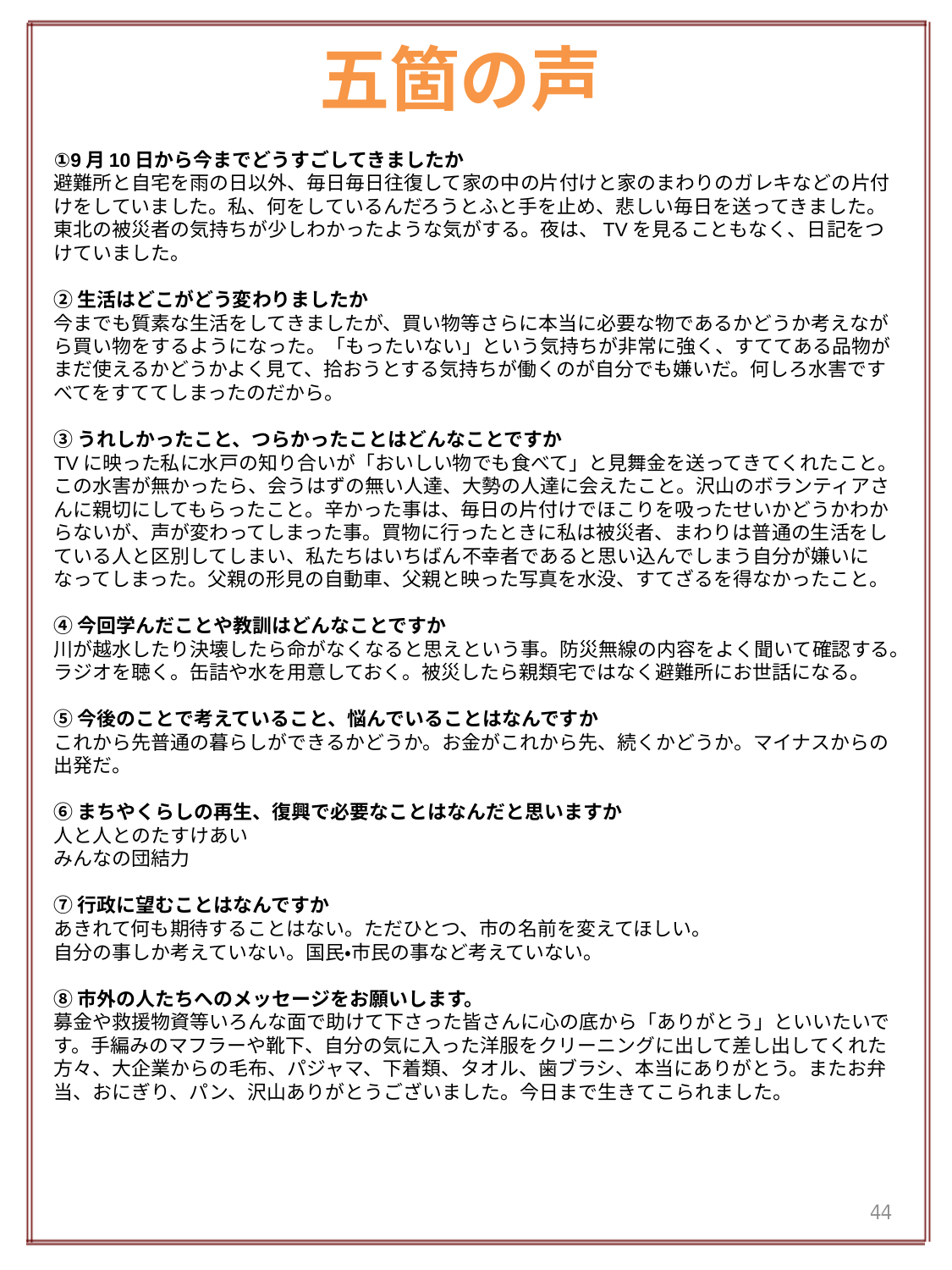

# 五箇の声
①9月10日から今までどうすごしてきましたか
避難所と自宅を雨の日以外、毎日毎日往復して家の中の片付けと家のまわりのガレキなどの片付けをしていました。私、何をしているんだろうとふと手を止め、悲しい毎日を送ってきました。東北の被災者の気持ちが少しわかったような気がする。夜は、TVを見ることもなく、日記をつけていました。

②生活はどこがどう変わりましたか
今までも質素な生活をしてきましたが、買い物等さらに本当に必要な物であるかどうか考えながら買い物をするようになった。「もったいない」という気持ちが非常に強く、すててある品物がまだ使えるかどうかよく見て、拾おうとする気持ちが働くのが自分でも嫌いだ。何しろ水害ですべてをすててしまったのだから。

③うれしかったこと、つらかったことはどんなことですか
TVに映った私に水戸の知り合いが「おいしい物でも食べて」と見舞金を送ってきてくれたこと。この水害が無かったら、会うはずの無い人達、大勢の人達に会えたこと。沢山のボランティアさんに親切にしてもらったこと。辛かった事は、毎日の片付けでほこりを吸ったせいかどうかわからないが、声が変わってしまった事。買物に行ったときに私は被災者、まわりは普通の生活をしている人と区別してしまい、私たちはいちばん不幸者であると思い込んでしまう自分が嫌いになってしまった。父親の形見の自動車、父親と映った写真を水没、すてざるを得なかったこと。

④今回学んだことや教訓はどんなことですか
川が越水したり決壊したら命がなくなると思えという事。防災無線の内容をよく聞いて確認する。ラジオを聴く。缶詰や水を用意しておく。被災したら親類宅ではなく避難所にお世話になる。

⑤今後のことで考えていること、悩んでいることはなんですか
これから先普通の暮らしができるかどうか。お金がこれから先、続くかどうか。マイナスからの出発だ。

⑥まちやくらしの再生、復興で必要なことはなんだと思いますか
人と人とのたすけあい
みんなの団結力

⑦行政に望むことはなんですか
あきれて何も期待することはない。ただひとつ、市の名前を変えてほしい。
自分の事しか考えていない。国民・市民の事など考えていない。

⑧市外の人たちへのメッセージをお願いします。
募金や救援物資等いろんな面で助けて下さった皆さんに心の底から「ありがとう」といいたいです。手編みのマフラーや靴下、自分の気に入った洋服をクリーニングに出して差し出してくれた方々、大企業からの毛布、パジャマ、下着類、タオル、歯ブラシ、本当にありがとう。またお弁当、おにぎり、パン、沢山ありがとうございました。今日まで生きてこられました。

44